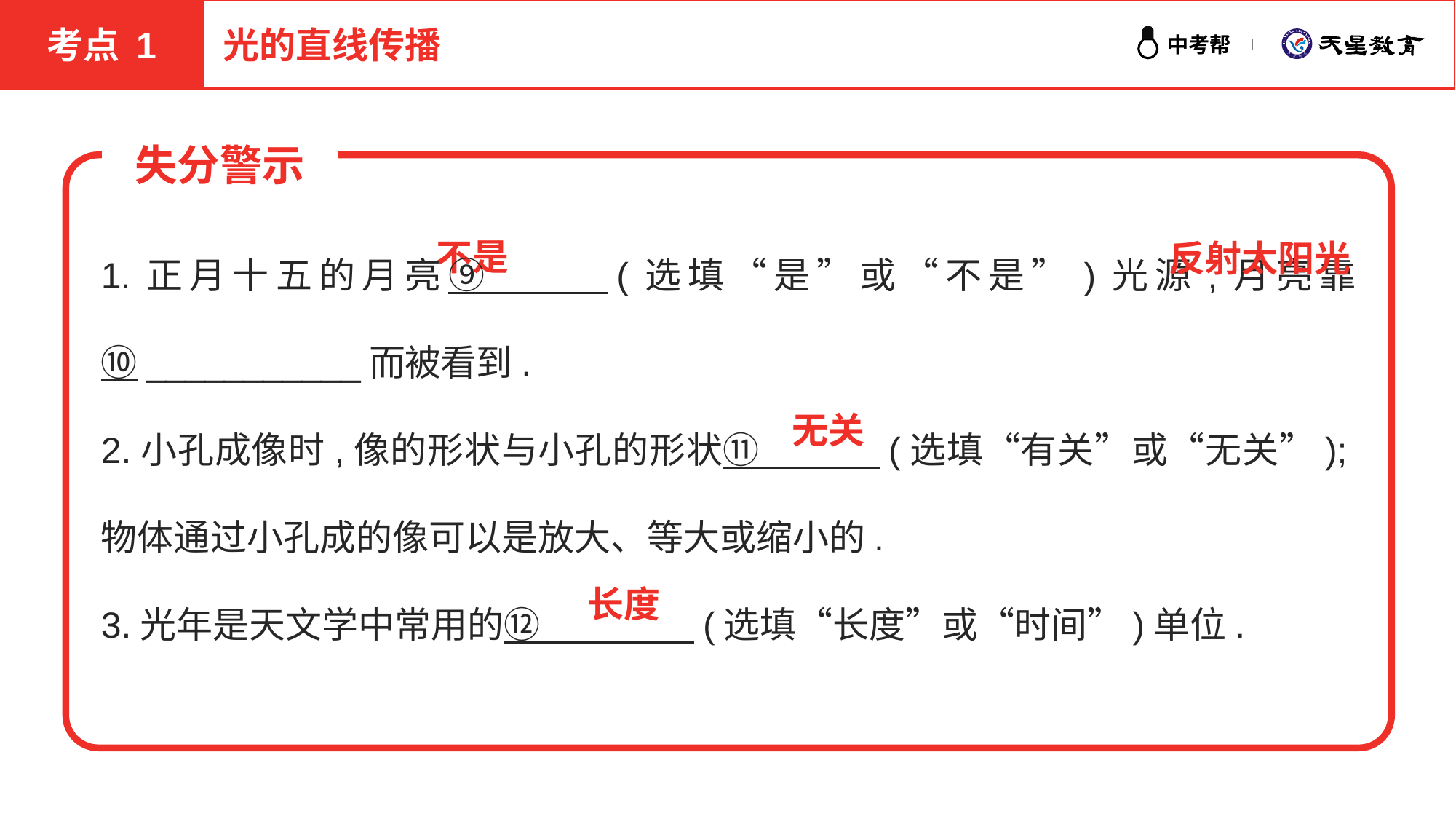

考点 1
光的直线传播
失分警示

1.正月十五的月亮⑨　　  (选填“是”或“不是”)光源,月亮靠⑩___________而被看到.
2.小孔成像时,像的形状与小孔的形状⑪ 　　　(选填“有关”或“无关”);物体通过小孔成的像可以是放大、等大或缩小的.
3.光年是天文学中常用的⑫ 　　　　(选填“长度”或“时间”)单位.
不是
反射太阳光
无关
长度